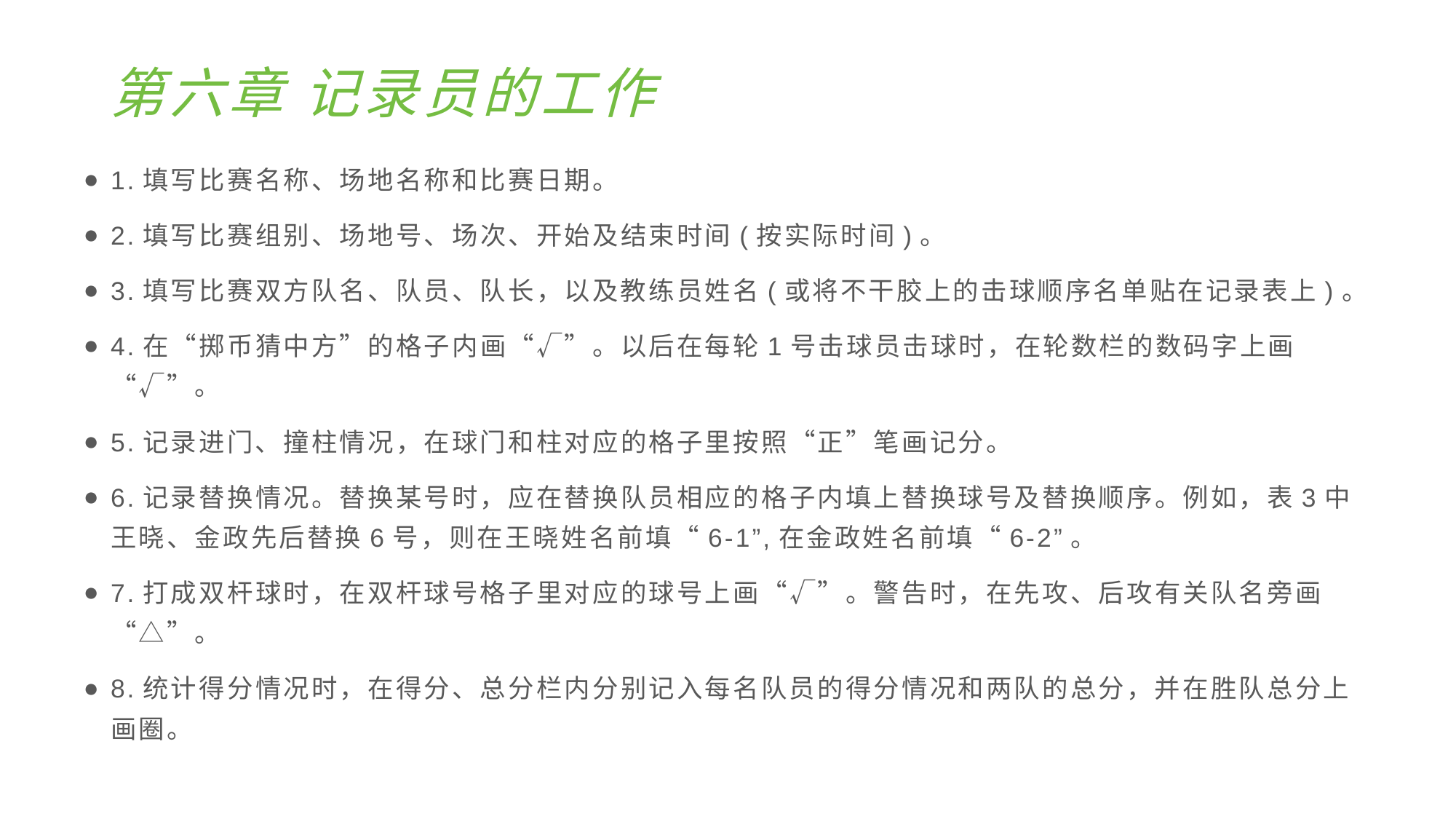

# 第六章 记录员的工作
1.填写比赛名称、场地名称和比赛日期。
2.填写比赛组别、场地号、场次、开始及结束时间(按实际时间)。
3.填写比赛双方队名、队员、队长，以及教练员姓名(或将不干胶上的击球顺序名单贴在记录表上)。
4.在“掷币猜中方”的格子内画“√”。以后在每轮1号击球员击球时，在轮数栏的数码字上画“√”。
5.记录进门、撞柱情况，在球门和柱对应的格子里按照“正”笔画记分。
6.记录替换情况。替换某号时，应在替换队员相应的格子内填上替换球号及替换顺序。例如，表3中王晓、金政先后替换6号，则在王晓姓名前填“6-1”,在金政姓名前填“6-2”。
7.打成双杆球时，在双杆球号格子里对应的球号上画“√”。警告时，在先攻、后攻有关队名旁画“△”。
8.统计得分情况时，在得分、总分栏内分别记入每名队员的得分情况和两队的总分，并在胜队总分上画圈。